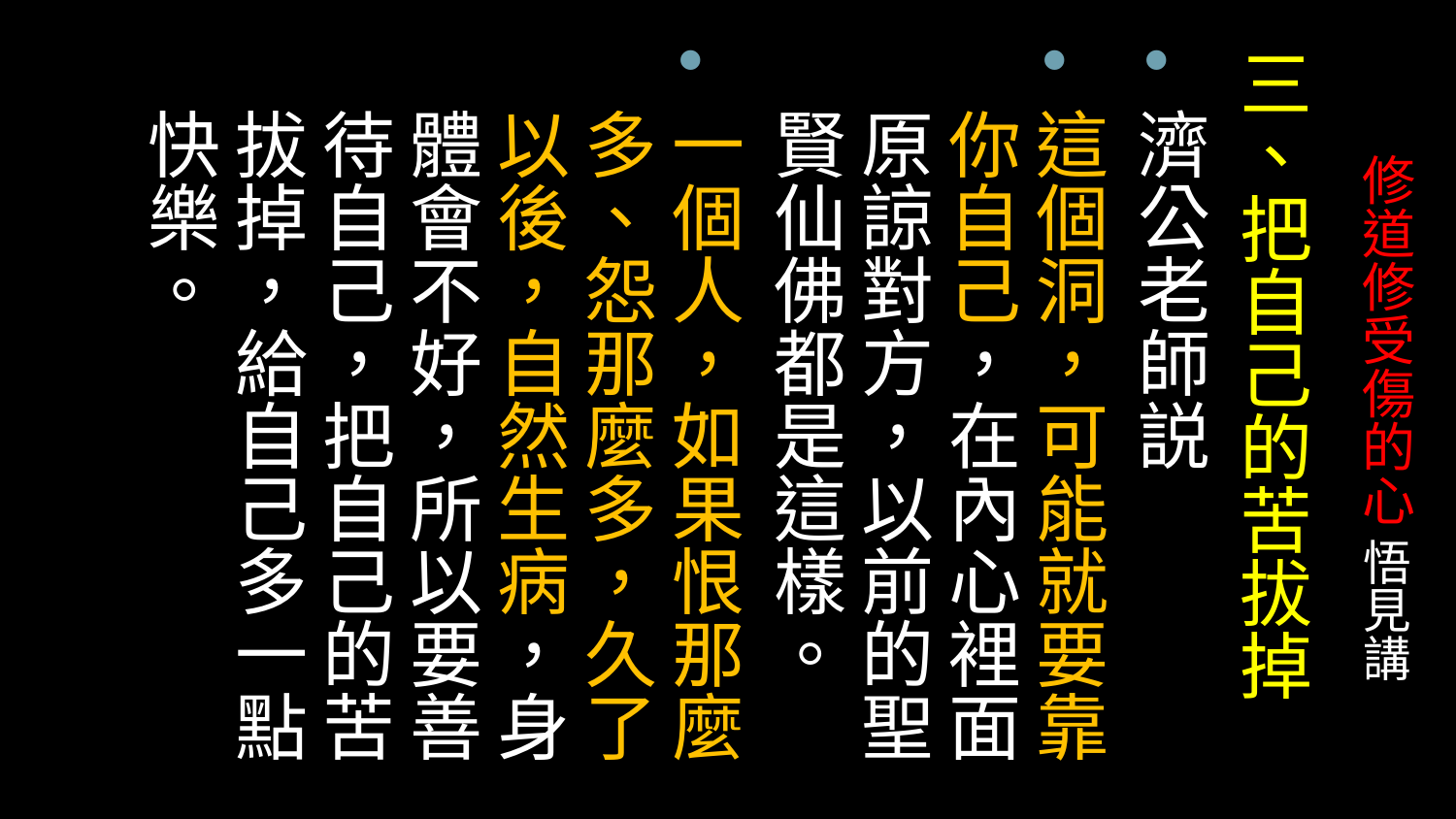

三、把自己的苦拔掉
濟公老師説
這個洞，可能就要靠你自己，在內心裡面原諒對方，以前的聖賢仙佛都是這樣。
一個人，如果恨那麼多、怨那麼多，久了以後，自然生病，身體會不好，所以要善待自己，把自己的苦拔掉，給自己多一點快樂。

# 修道修受傷的心 悟見講